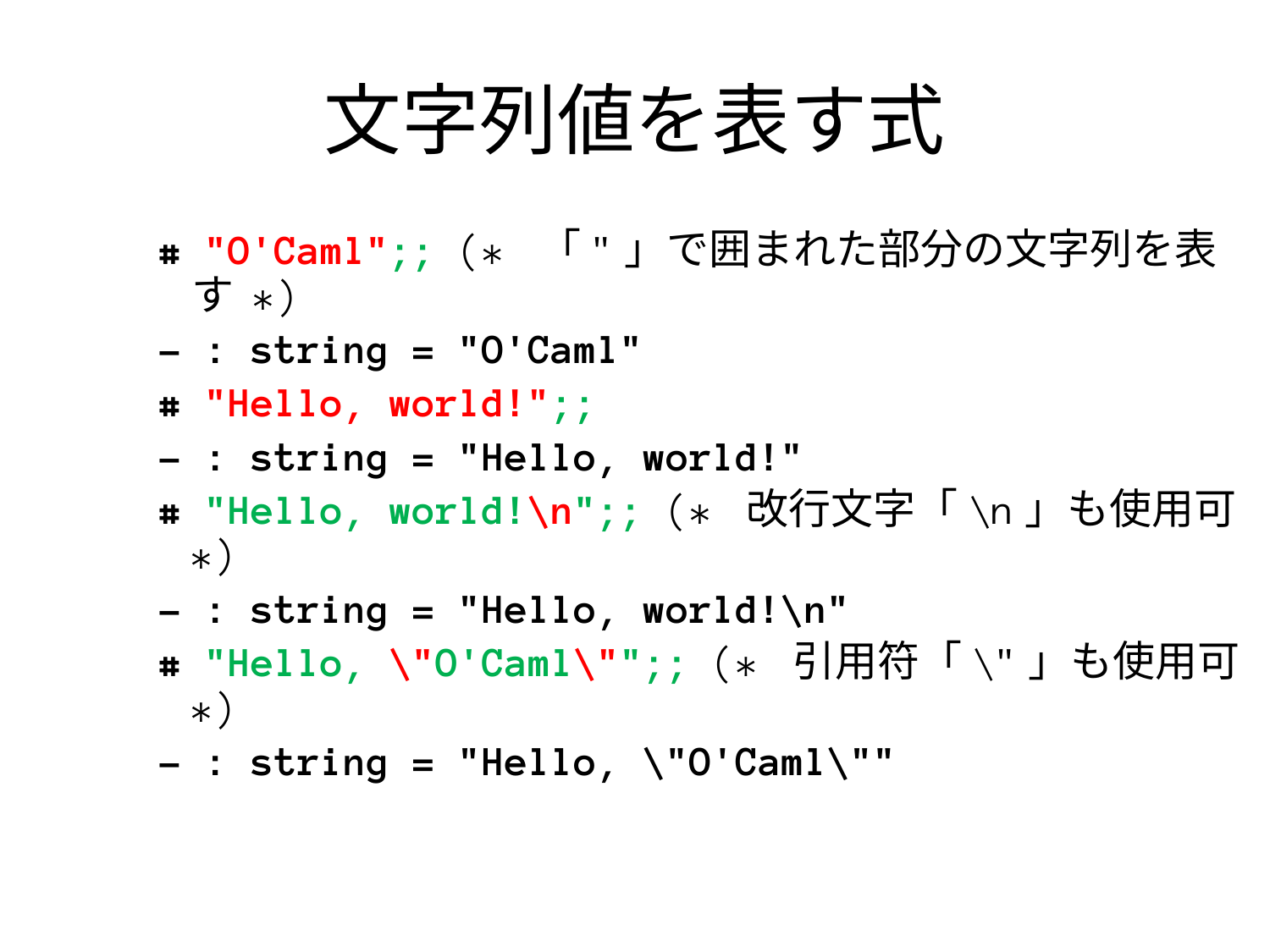

# 文字列値を表す式
# "O'Caml";; (* 「"」で囲まれた部分の文字列を表す *)
- : string = "O'Caml"
# "Hello, world!";;
- : string = "Hello, world!"
# "Hello, world!\n";; (* 改行文字「\n」も使用可 *)
- : string = "Hello, world!\n"
# "Hello, \"O'Caml\"";; (* 引用符「\"」も使用可 *)
- : string = "Hello, \"O'Caml\""